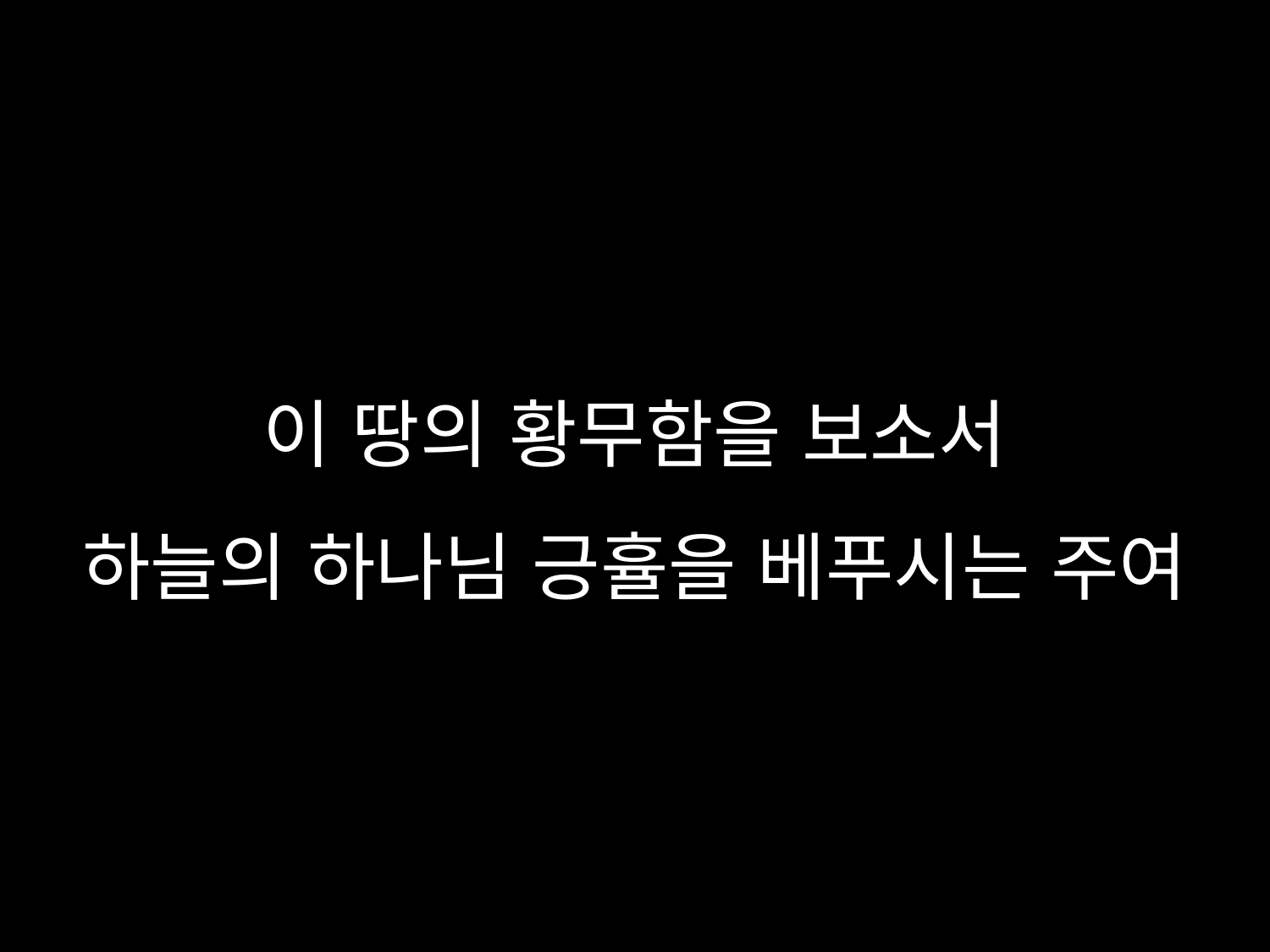

# 이 땅의 황무함을 보소서 하늘의 하나님 긍휼을 베푸시는 주여